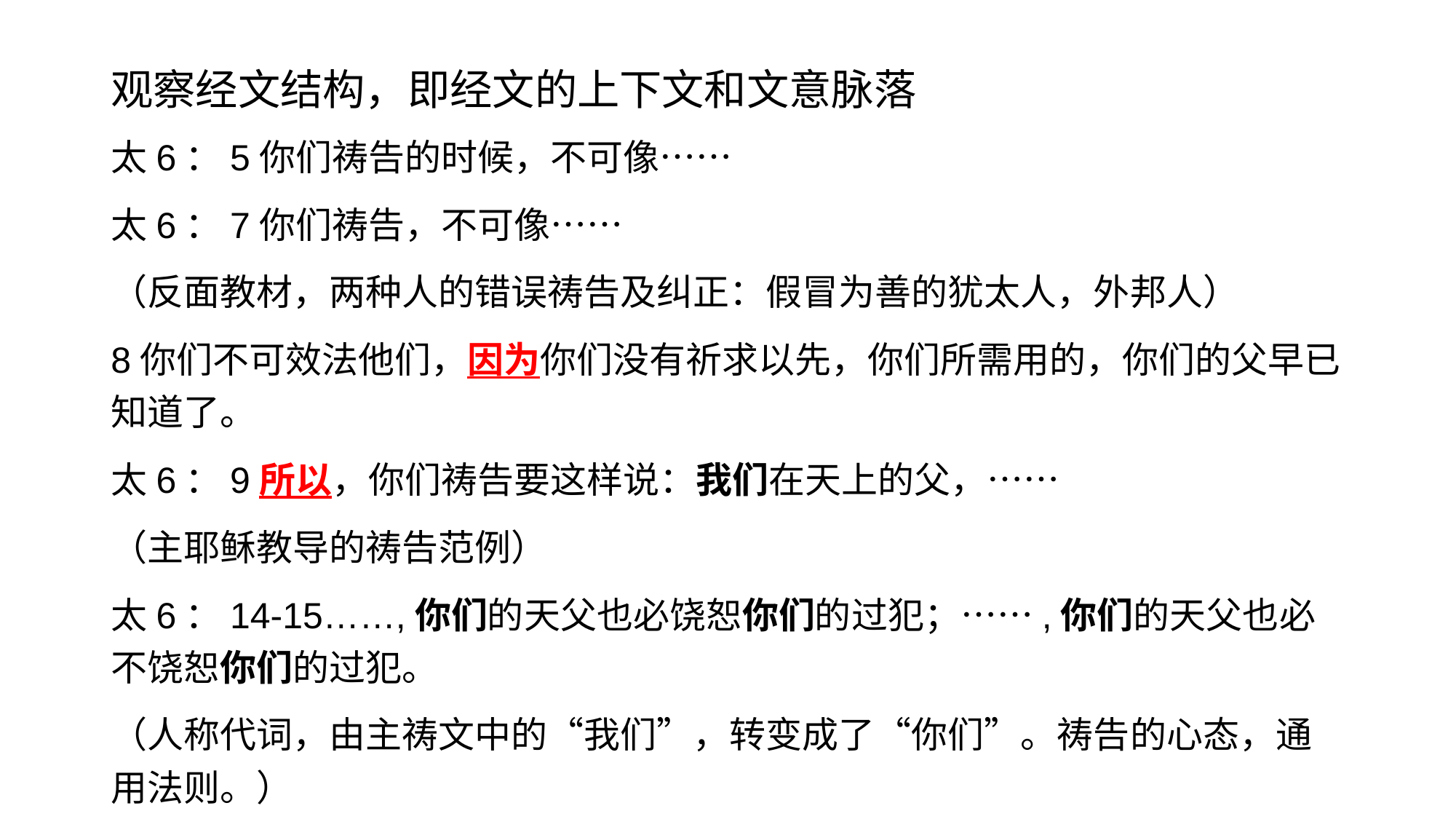

# 观察经文结构，即经文的上下文和文意脉落
太6：5你们祷告的时候，不可像……
太6：7你们祷告，不可像……
（反面教材，两种人的错误祷告及纠正：假冒为善的犹太人，外邦人）
8你们不可效法他们，因为你们没有祈求以先，你们所需用的，你们的父早已知道了。
太6：9所以，你们祷告要这样说：我们在天上的父，……
（主耶稣教导的祷告范例）
太6：14-15……,你们的天父也必饶恕你们的过犯；……,你们的天父也必不饶恕你们的过犯。
（人称代词，由主祷文中的“我们”，转变成了“你们”。祷告的心态，通用法则。）